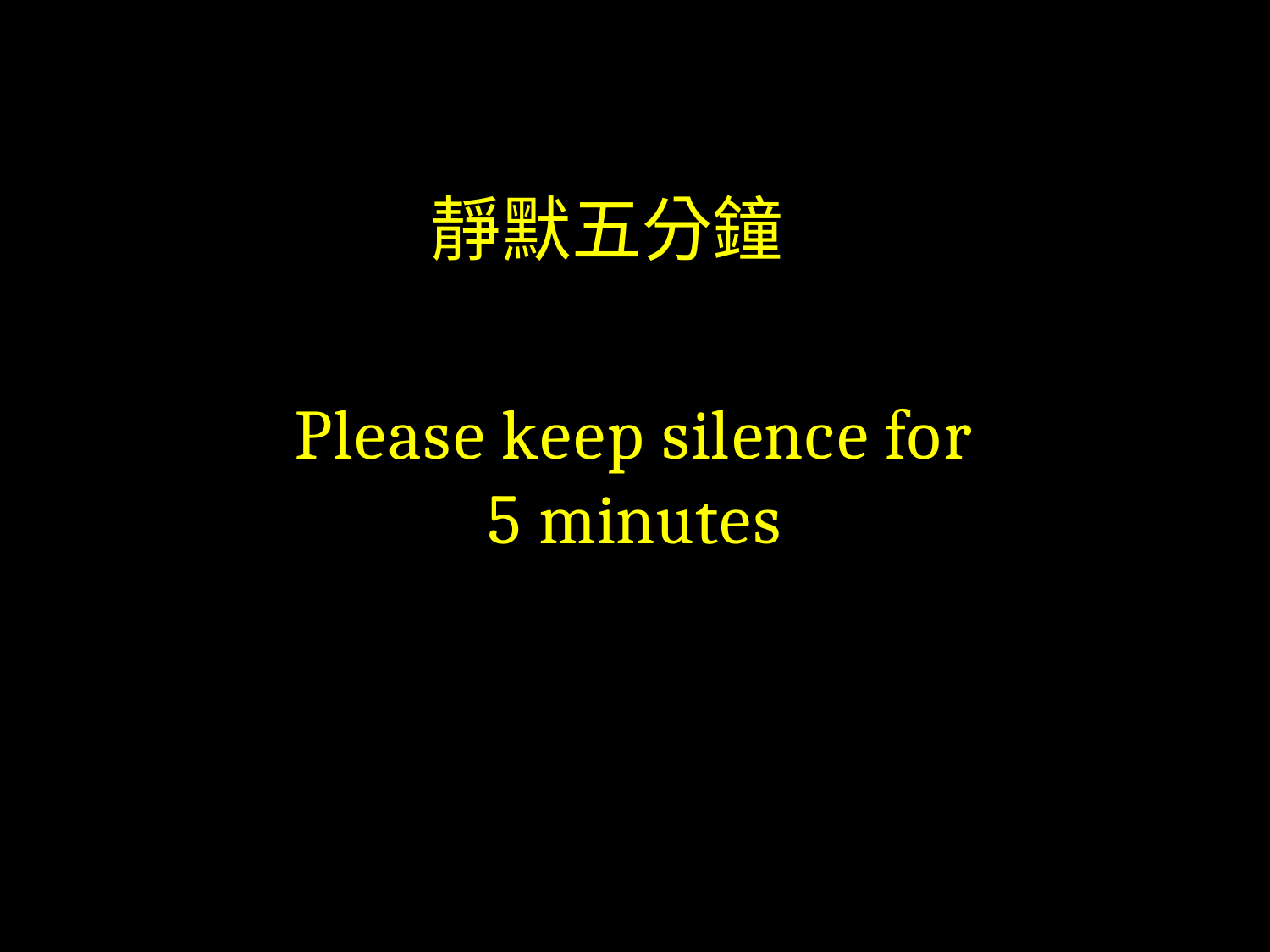

靜默五分鐘
Please keep silence for 5 minutes